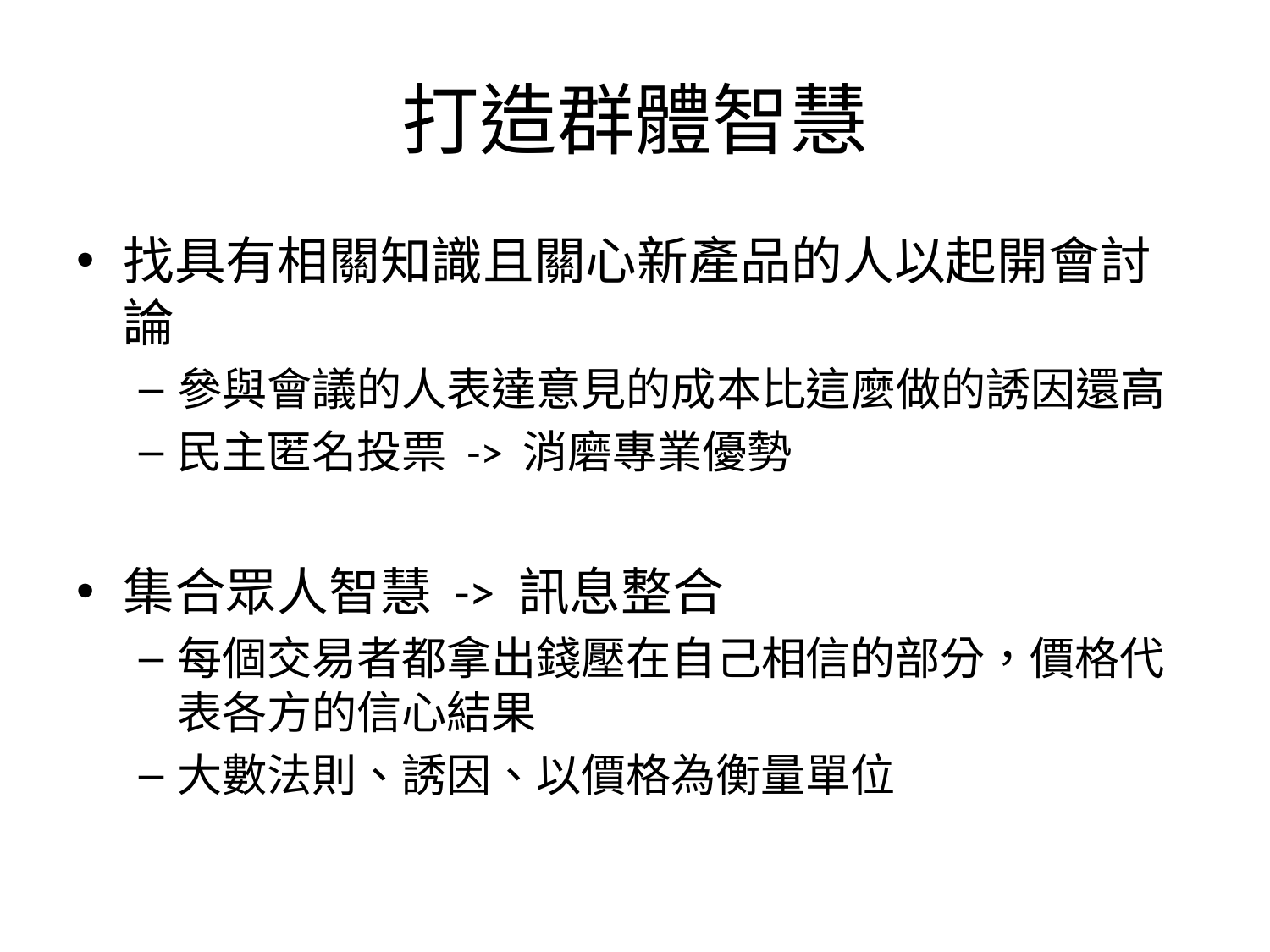

# 打造群體智慧
找具有相關知識且關心新產品的人以起開會討論
參與會議的人表達意見的成本比這麼做的誘因還高
民主匿名投票 -> 消磨專業優勢

集合眾人智慧 -> 訊息整合
每個交易者都拿出錢壓在自己相信的部分，價格代表各方的信心結果
大數法則、誘因、以價格為衡量單位